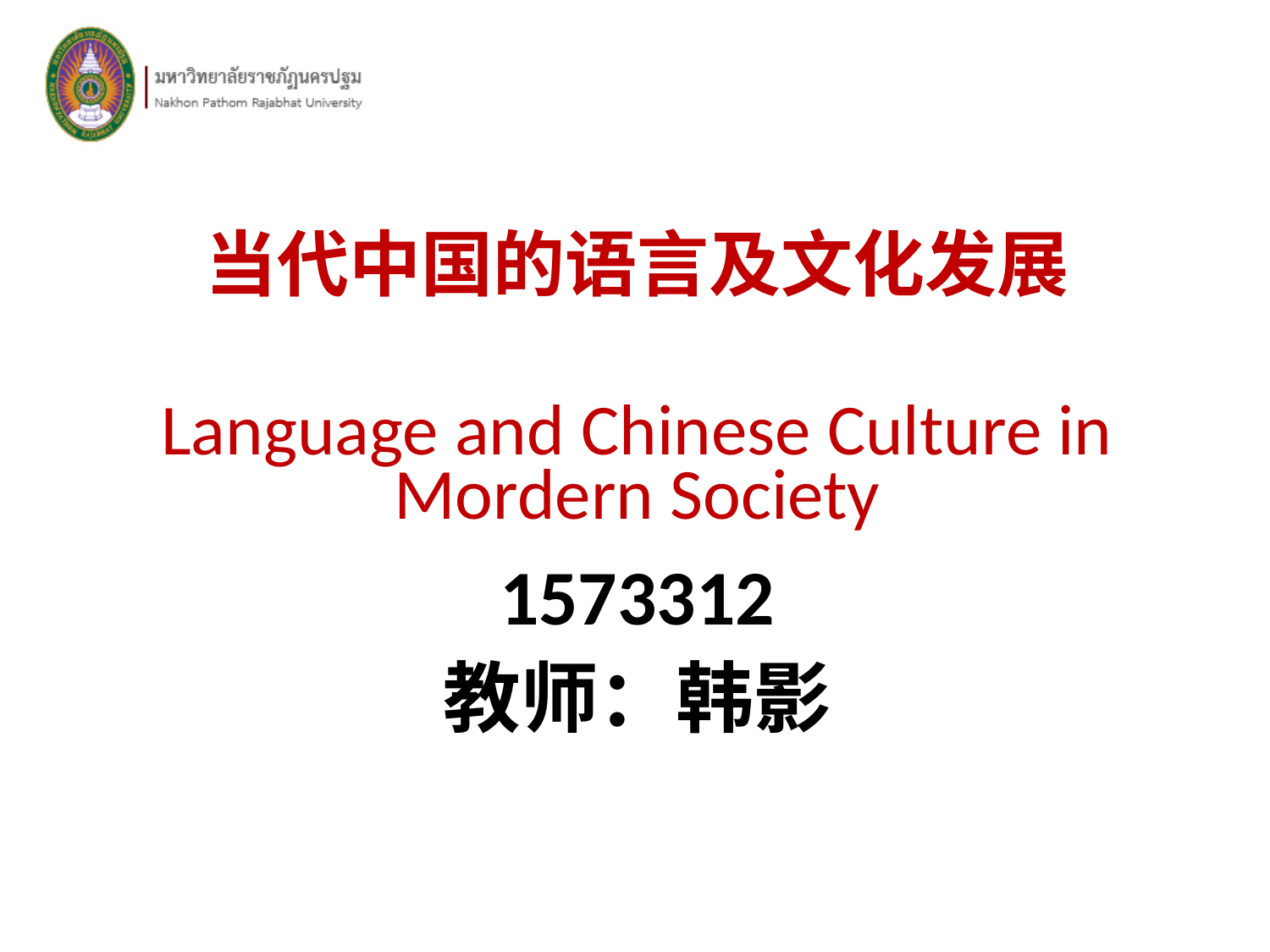

# 当代中国的语言及文化发展 Language and Chinese Culture in Mordern Society
1573312
教师：韩影